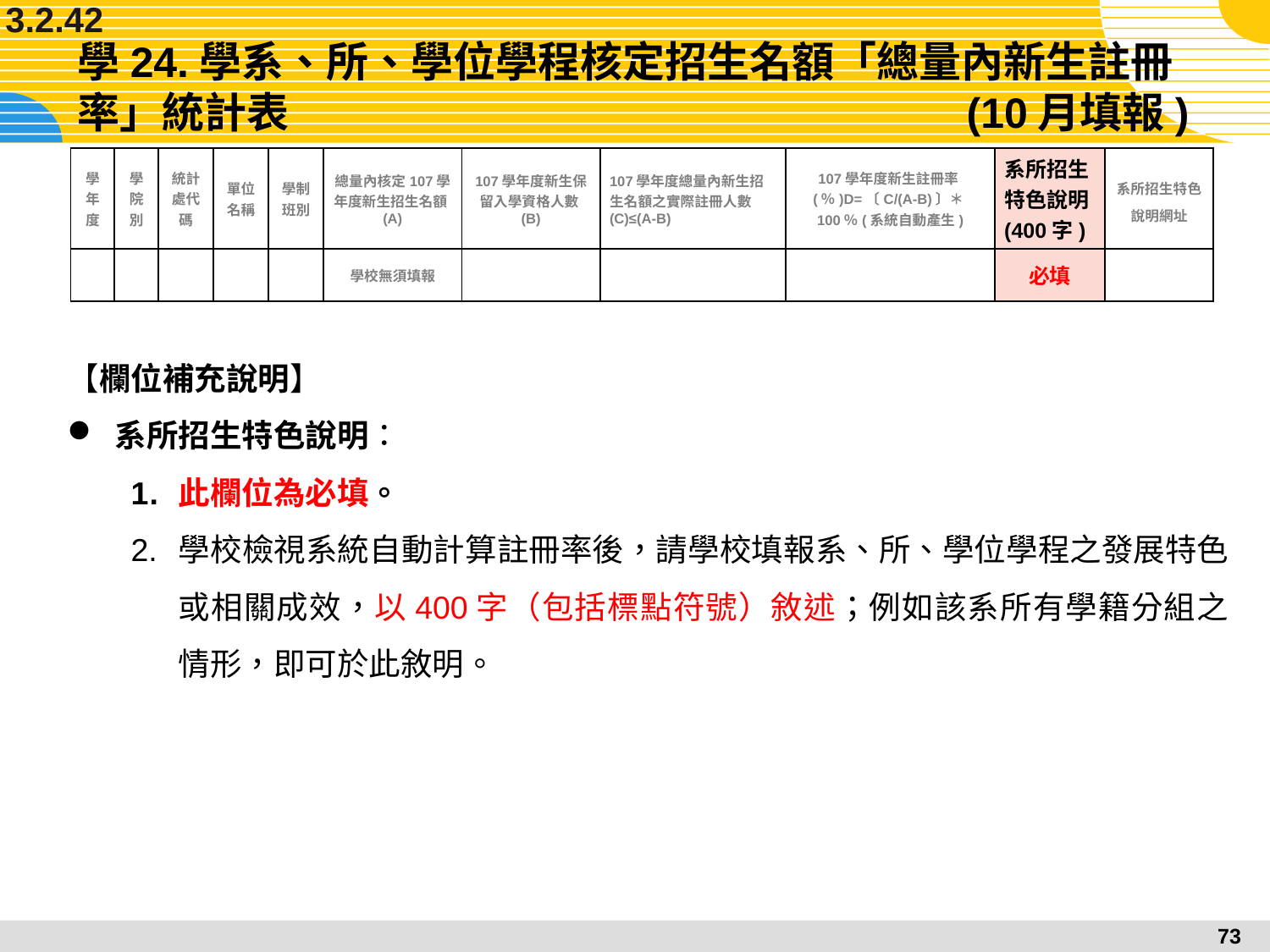

3.2.42
# 學24.學系、所、學位學程核定招生名額「總量內新生註冊率」統計表						(10月填報)
| 學年度 | 學院別 | 統計處代碼 | 單位名稱 | 學制班別 | 總量內核定107學年度新生招生名額(A) | 107學年度新生保留入學資格人數(B) | 107學年度總量內新生招生名額之實際註冊人數(C)≤(A-B) | 107學年度新生註冊率(％)D=〔C/(A-B)〕＊100％(系統自動產生) | 系所招生特色說明(400字) | 系所招生特色說明網址 |
| --- | --- | --- | --- | --- | --- | --- | --- | --- | --- | --- |
|  |  |  |  |  | 學校無須填報 |  |  |  | 必填 |  |
【欄位補充說明】
系所招生特色說明：
此欄位為必填。
學校檢視系統自動計算註冊率後，請學校填報系、所、學位學程之發展特色或相關成效，以400字（包括標點符號）敘述；例如該系所有學籍分組之情形，即可於此敘明。